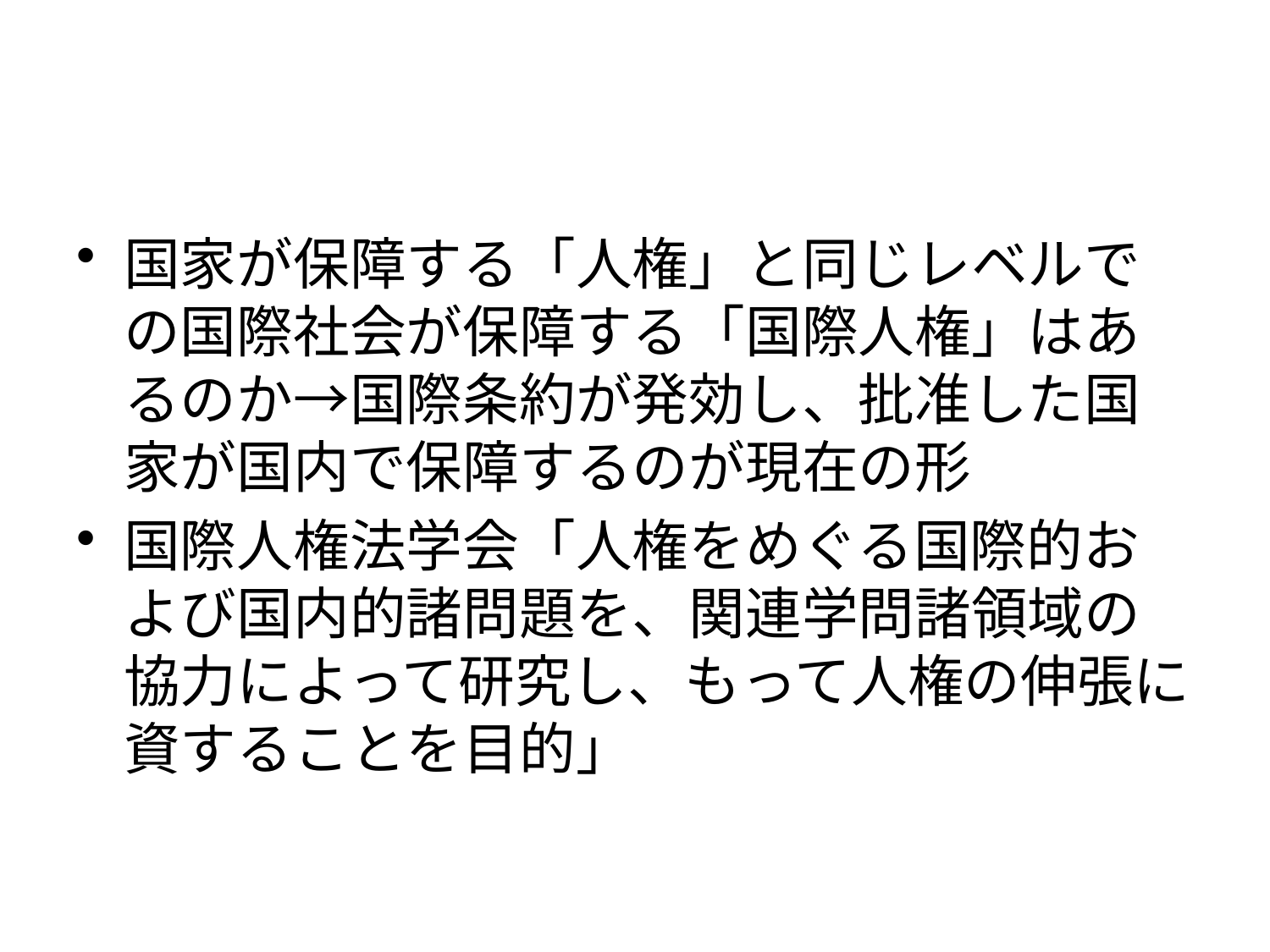

#
国家が保障する「人権」と同じレベルでの国際社会が保障する「国際人権」はあるのか→国際条約が発効し、批准した国家が国内で保障するのが現在の形
国際人権法学会「人権をめぐる国際的および国内的諸問題を、関連学問諸領域の協力によって研究し、もって人権の伸張に資することを目的」